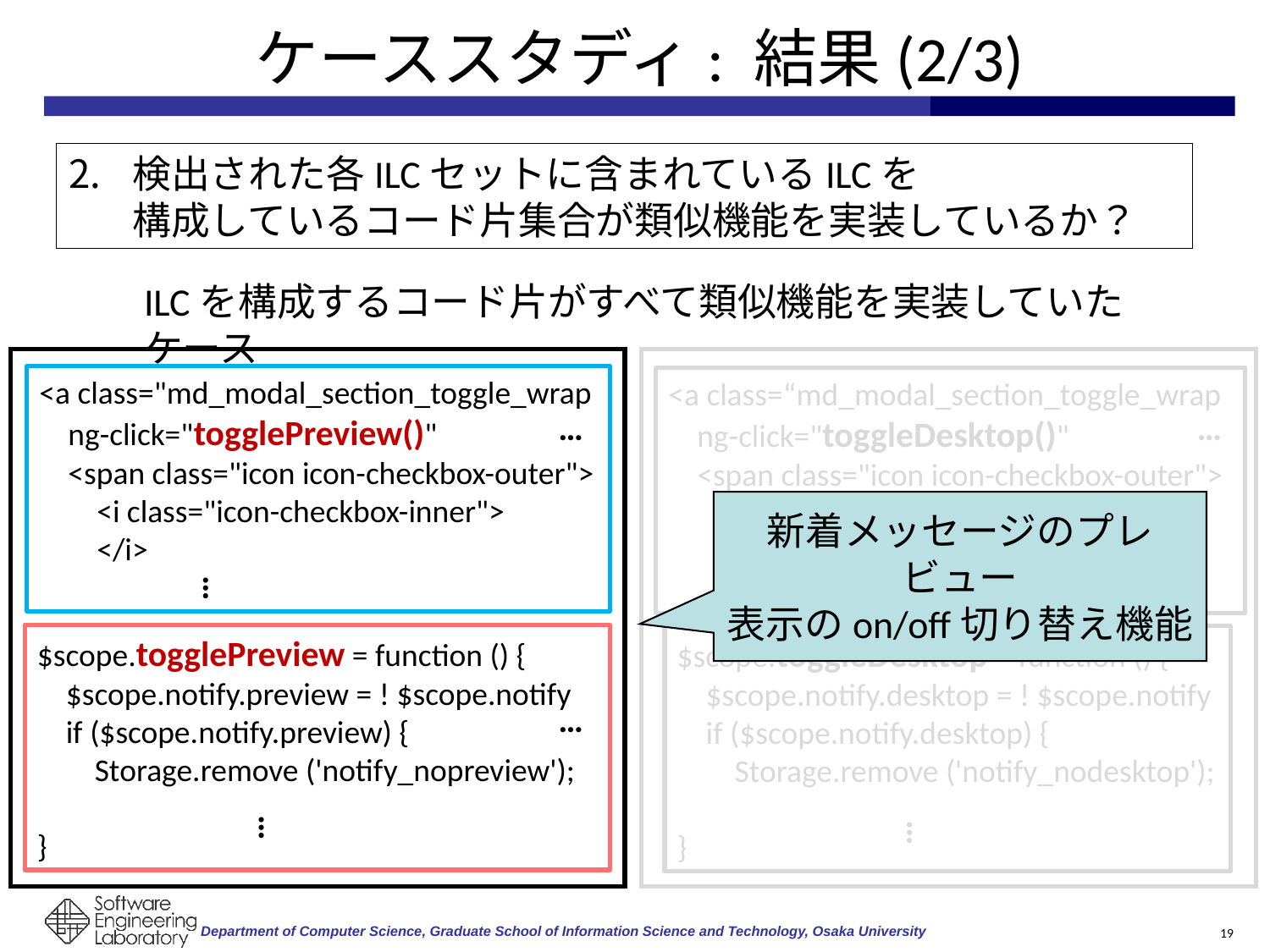

# ケーススタディ: 結果(2/3)
検出された各ILCセットに含まれているILCを
構成しているコード片集合が類似機能を実装しているか？
ILCを構成するコード片がすべて類似機能を実装していたケース

<a class="md_modal_section_toggle_wrap
    ng-click="togglePreview()"
    <span class="icon icon-checkbox-outer">
        <i class="icon-checkbox-inner">
        </i>

<a class=“md_modal_section_toggle_wrap
    ng-click="toggleDesktop()"
    <span class="icon icon-checkbox-outer">
        <i class="icon-checkbox-inner">
        </i>

…
…
新着メッセージのプレビュー
表示のon/off切り替え機能
…
…
$scope.togglePreview = function () {
    $scope.notify.preview = ! $scope.notify
    if ($scope.notify.preview) {
        Storage.remove ('notify_nopreview');

}
$scope.toggleDesktop = function () {
    $scope.notify.desktop = ! $scope.notify
    if ($scope.notify.desktop) {
        Storage.remove ('notify_nodesktop');

}
…
…
…
19